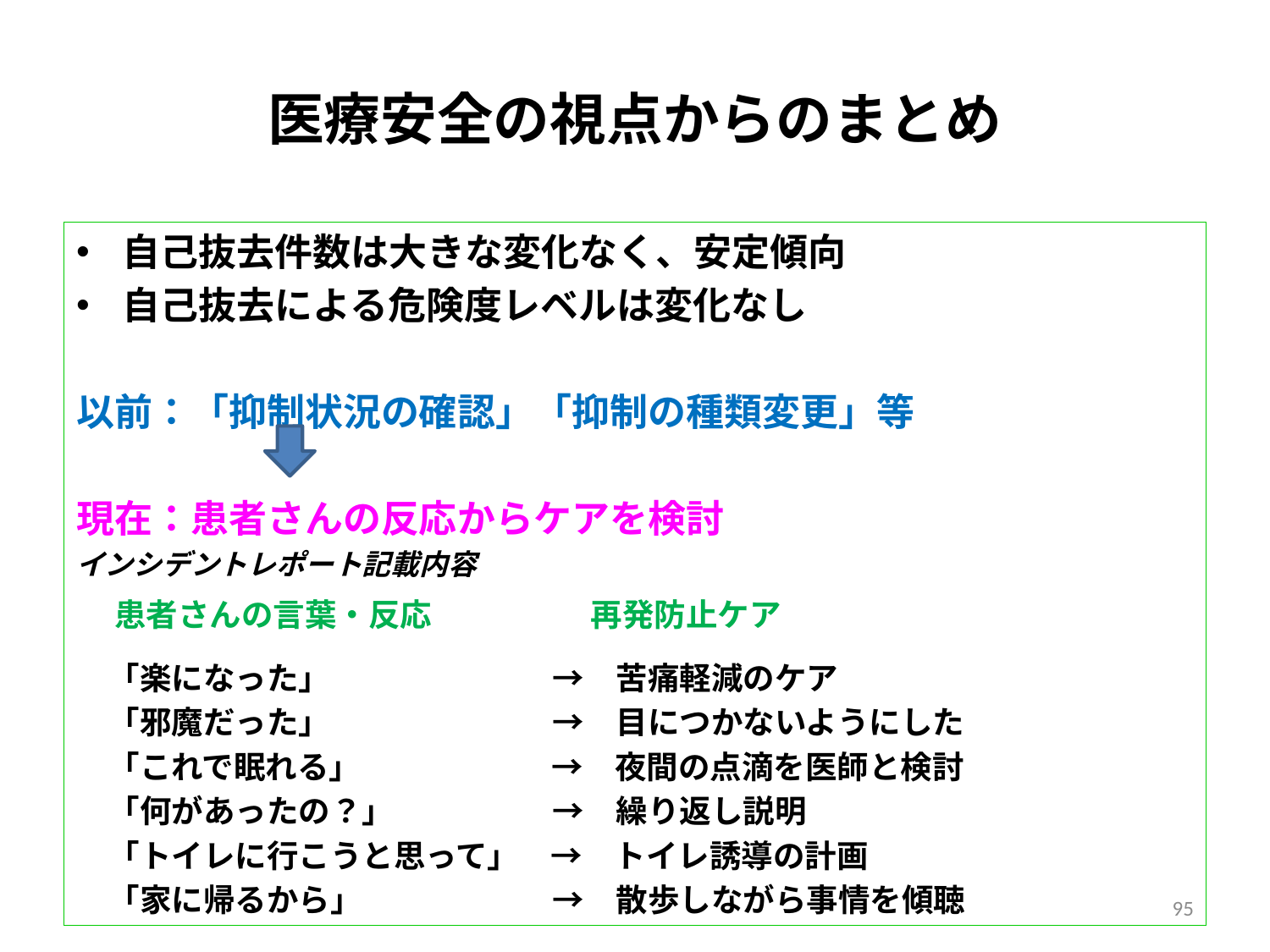

# 医療安全の視点からのまとめ
自己抜去件数は大きな変化なく、安定傾向
自己抜去による危険度レベルは変化なし

以前：「抑制状況の確認」「抑制の種類変更」等

現在：患者さんの反応からケアを検討
インシデントレポート記載内容
　患者さんの言葉・反応　　　　　再発防止ケア

　「楽になった」　　　　　　　→　苦痛軽減のケア
　「邪魔だった」　　　　　　　→　目につかないようにした
　「これで眠れる」　　　　　　→　夜間の点滴を医師と検討
　「何があったの？」　　　　　→　繰り返し説明
　「トイレに行こうと思って」　→　トイレ誘導の計画
　「家に帰るから」　　　　　　→　散歩しながら事情を傾聴

95